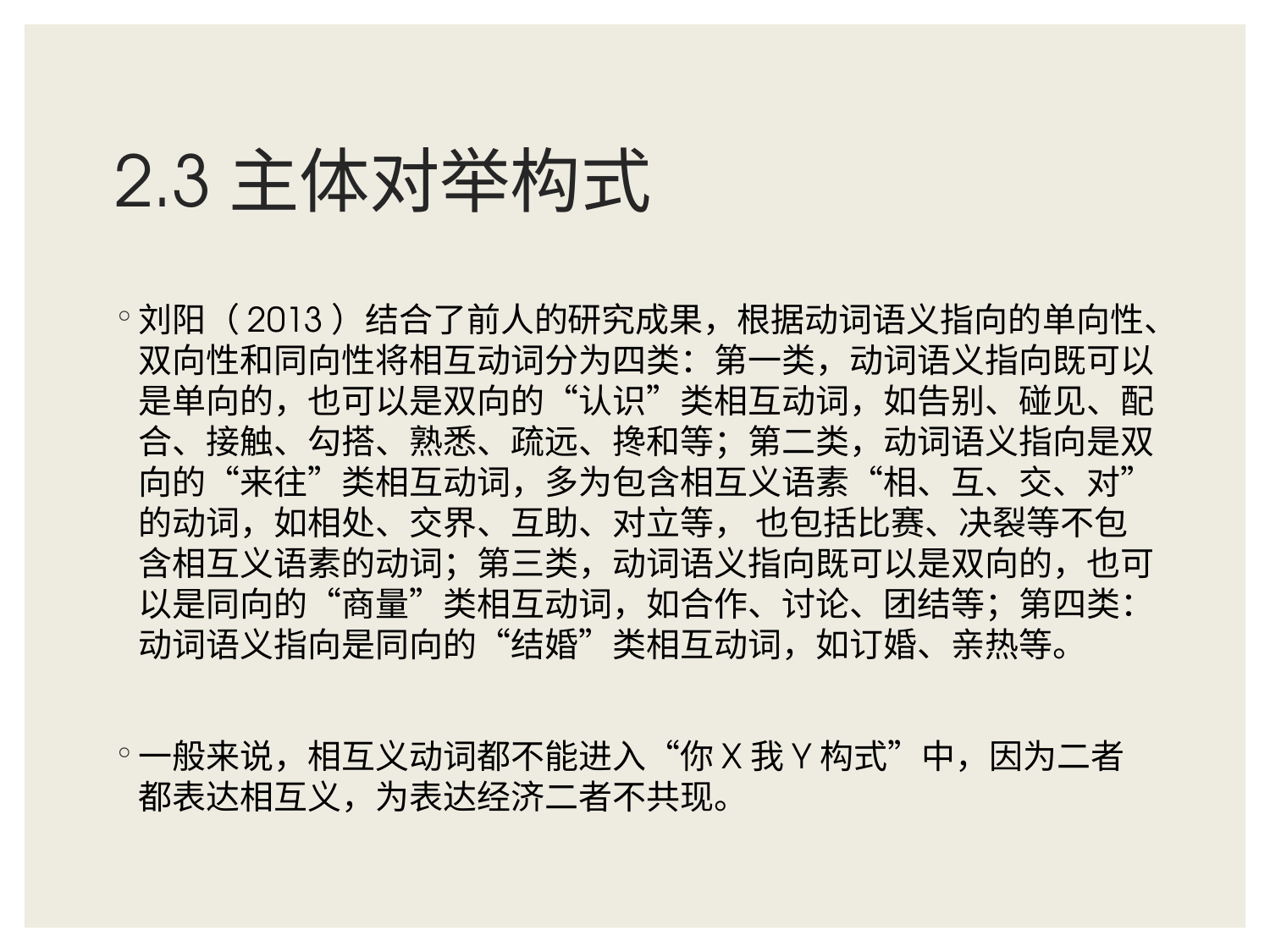

# 2.3主体对举构式
刘阳（2013）结合了前人的研究成果，根据动词语义指向的单向性、双向性和同向性将相互动词分为四类：第一类，动词语义指向既可以是单向的，也可以是双向的“认识”类相互动词，如告别、碰见、配合、接触、勾搭、熟悉、疏远、搀和等；第二类，动词语义指向是双向的“来往”类相互动词，多为包含相互义语素“相、互、交、对”的动词，如相处、交界、互助、对立等， 也包括比赛、决裂等不包含相互义语素的动词；第三类，动词语义指向既可以是双向的，也可以是同向的“商量”类相互动词，如合作、讨论、团结等；第四类：动词语义指向是同向的“结婚”类相互动词，如订婚、亲热等。

一般来说，相互义动词都不能进入“你X我Y构式”中，因为二者都表达相互义，为表达经济二者不共现。